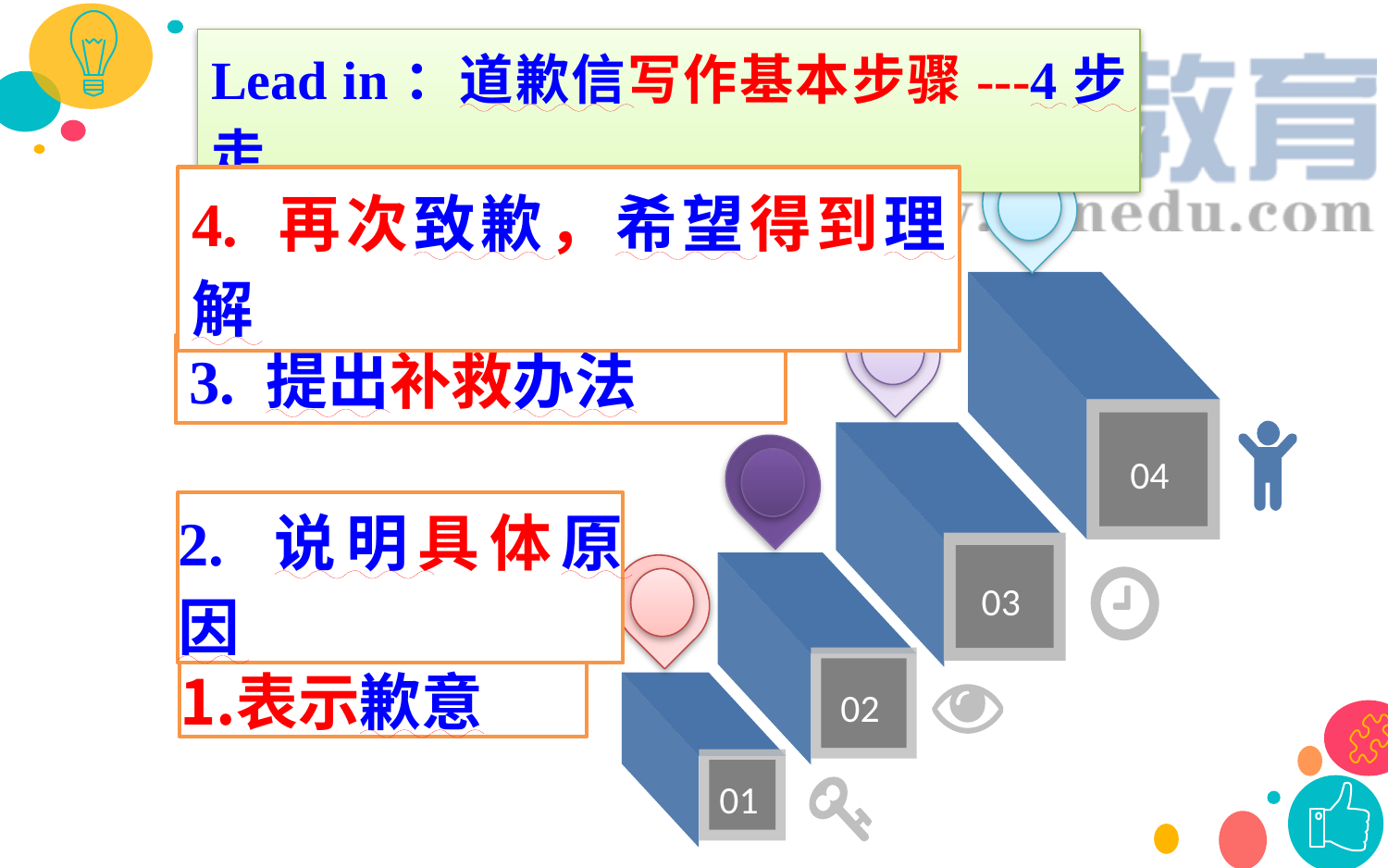

Lead in：道歉信写作基本步骤---4步走

04

03

02

01

4. 再次致歉，希望得到理解
3. 提出补救办法
2. 说明具体原因
表示歉意